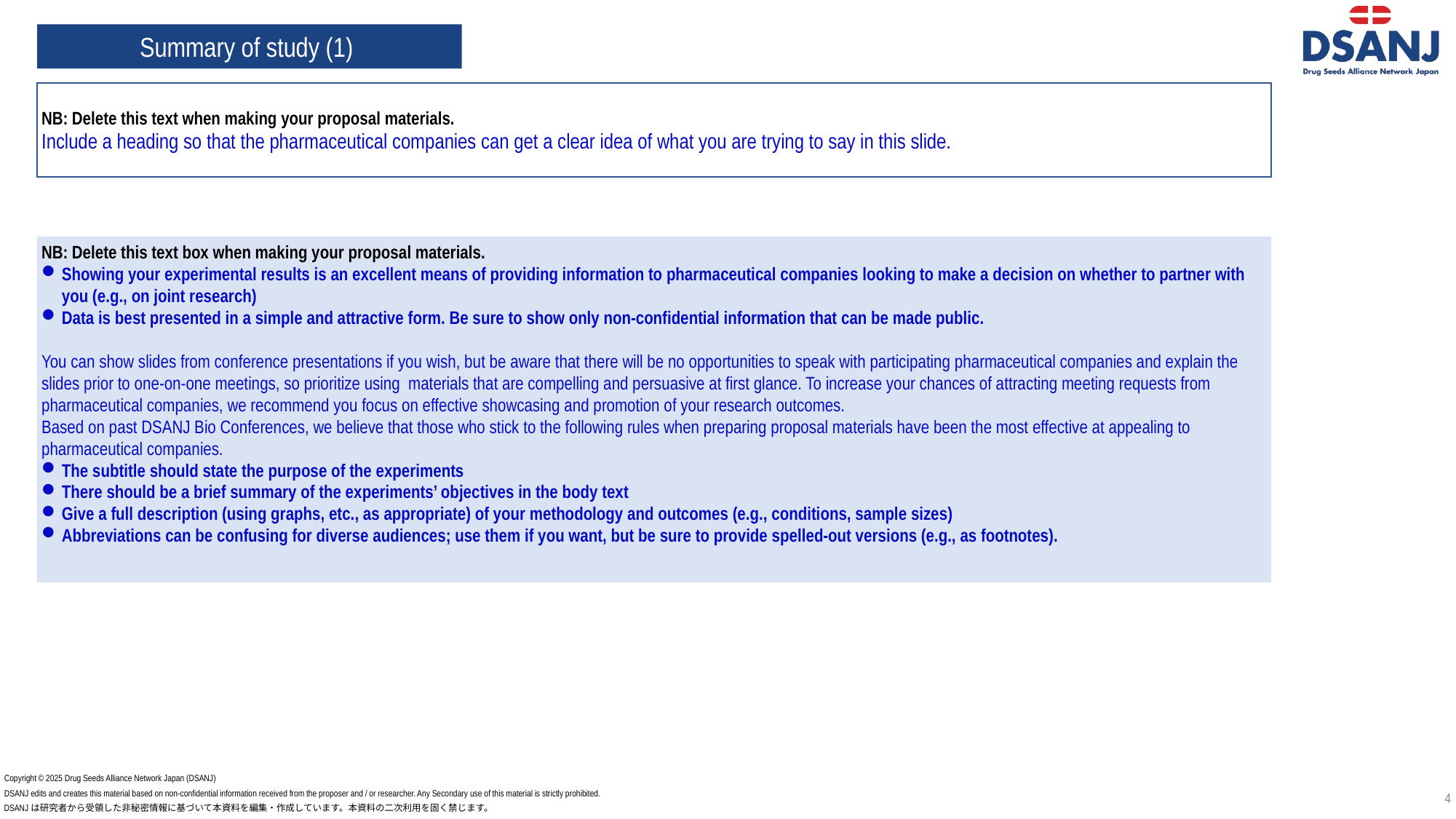

Summary of study (1)
NB: Delete this text when making your proposal materials.
Include a heading so that the pharmaceutical companies can get a clear idea of what you are trying to say in this slide.
NB: Delete this text box when making your proposal materials.
Showing your experimental results is an excellent means of providing information to pharmaceutical companies looking to make a decision on whether to partner with you (e.g., on joint research)
Data is best presented in a simple and attractive form. Be sure to show only non-confidential information that can be made public.

You can show slides from conference presentations if you wish, but be aware that there will be no opportunities to speak with participating pharmaceutical companies and explain the slides prior to one-on-one meetings, so prioritize using  materials that are compelling and persuasive at first glance. To increase your chances of attracting meeting requests from pharmaceutical companies, we recommend you focus on effective showcasing and promotion of your research outcomes.
Based on past DSANJ Bio Conferences, we believe that those who stick to the following rules when preparing proposal materials have been the most effective at appealing to pharmaceutical companies.
The subtitle should state the purpose of the experiments
There should be a brief summary of the experiments’ objectives in the body text
Give a full description (using graphs, etc., as appropriate) of your methodology and outcomes (e.g., conditions, sample sizes)
Abbreviations can be confusing for diverse audiences; use them if you want, but be sure to provide spelled-out versions (e.g., as footnotes).

Copyright © 2025 Drug Seeds Alliance Network Japan (DSANJ)
DSANJ edits and creates this material based on non-confidential information received from the proposer and / or researcher. Any Secondary use of this material is strictly prohibited.
DSANJは研究者から受領した非秘密情報に基づいて本資料を編集・作成しています。本資料の二次利用を固く禁じます。
4